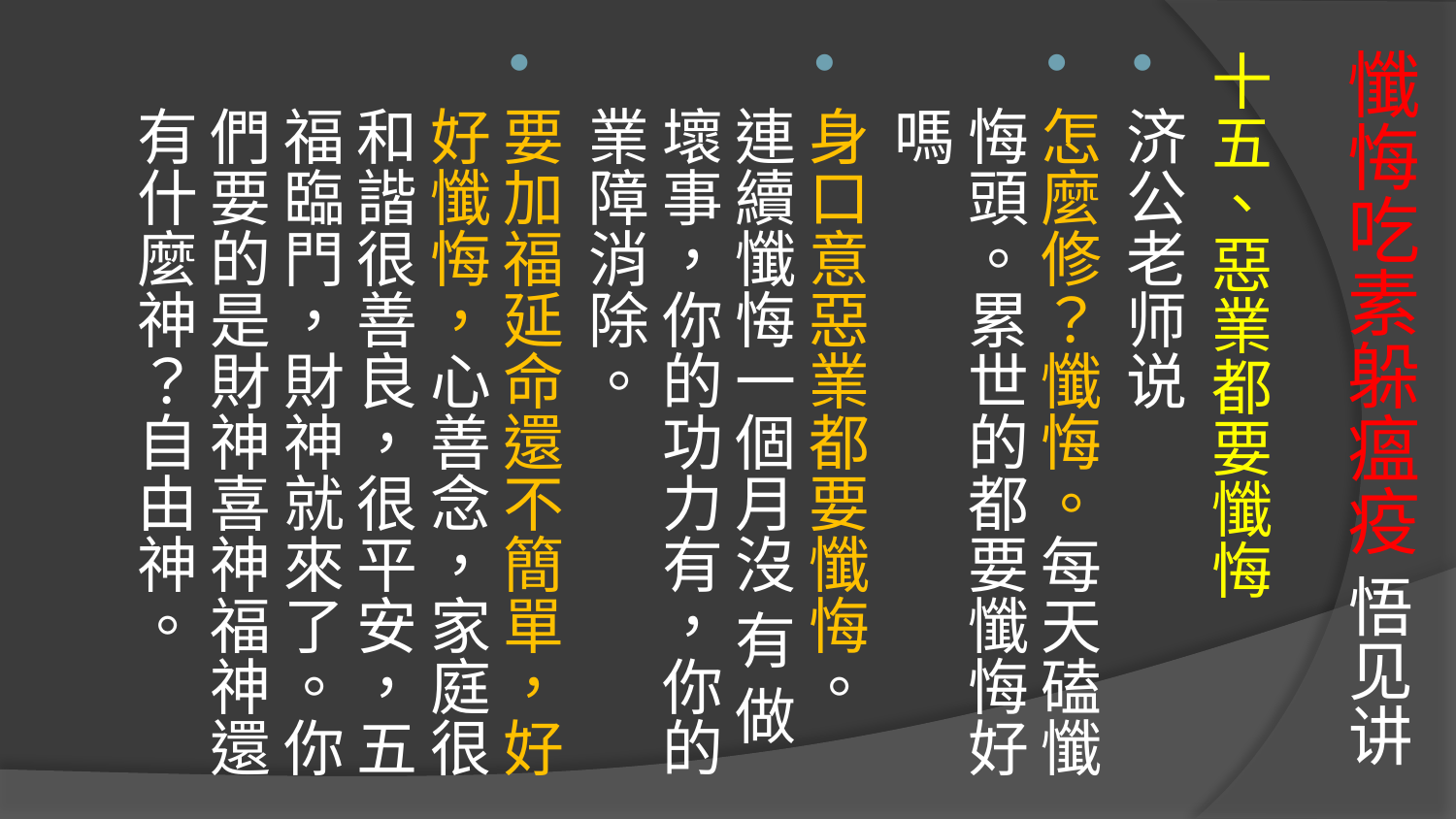

# 懺悔吃素躲瘟疫 悟见讲
十五、惡業都要懺悔
济公老师说
怎麼修？懺悔。每天磕懺悔頭。累世的都要懺悔好嗎
身口意惡業都要懺悔。 連續懺悔一個月沒 有 做壞事，你的功力有，你的業障消除。
要加福延命還不簡單，好好懺悔，心善念，家庭很和諧很善良，很平安，五福臨門，財神就來了。你們要的是財神喜神福神還有什麼神？自由神。